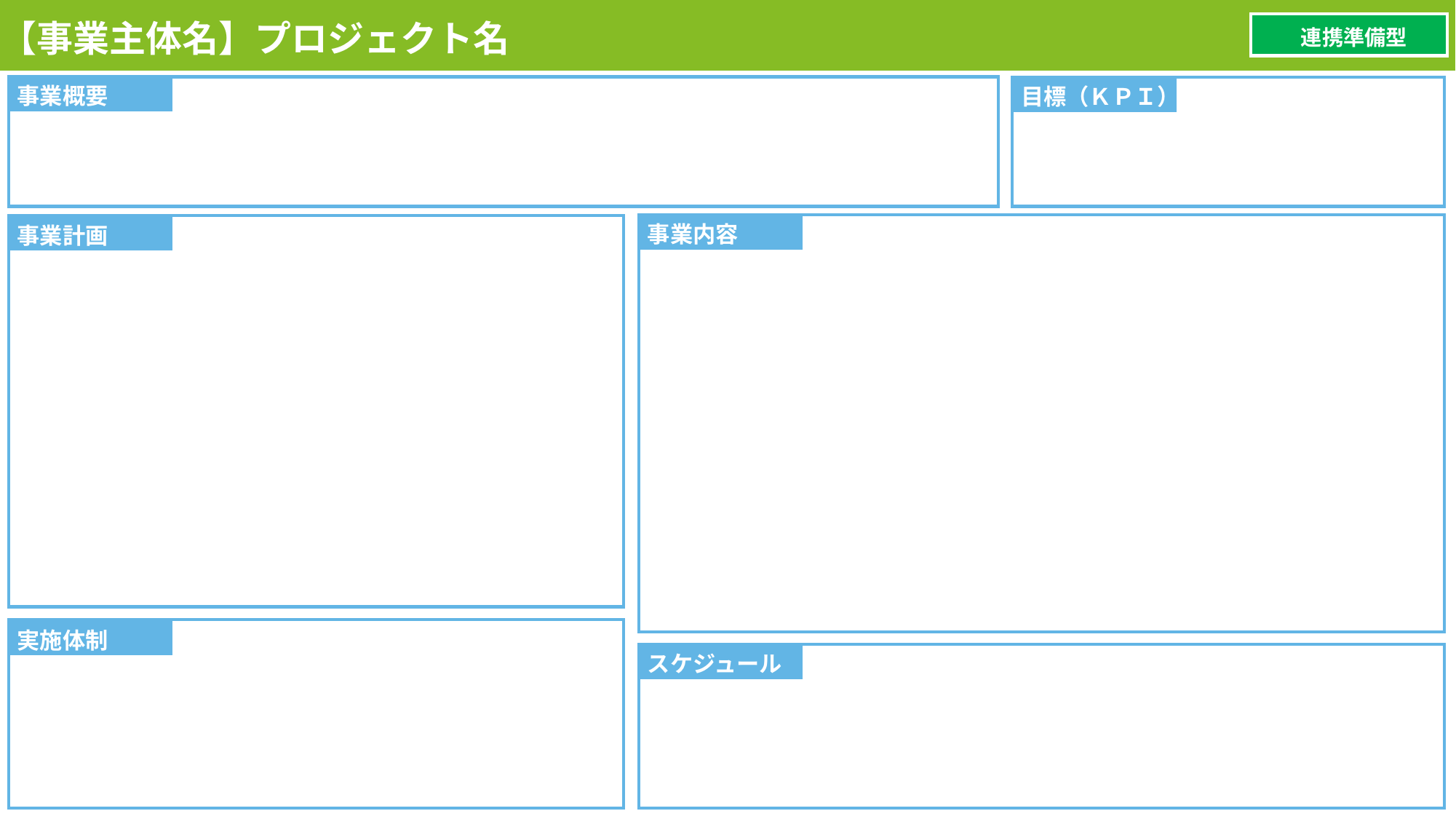

【事業主体名】プロジェクト名
 連携準備型
事業概要

目標（ＫＰＩ）

事業内容

事業計画

実施体制

スケジュール